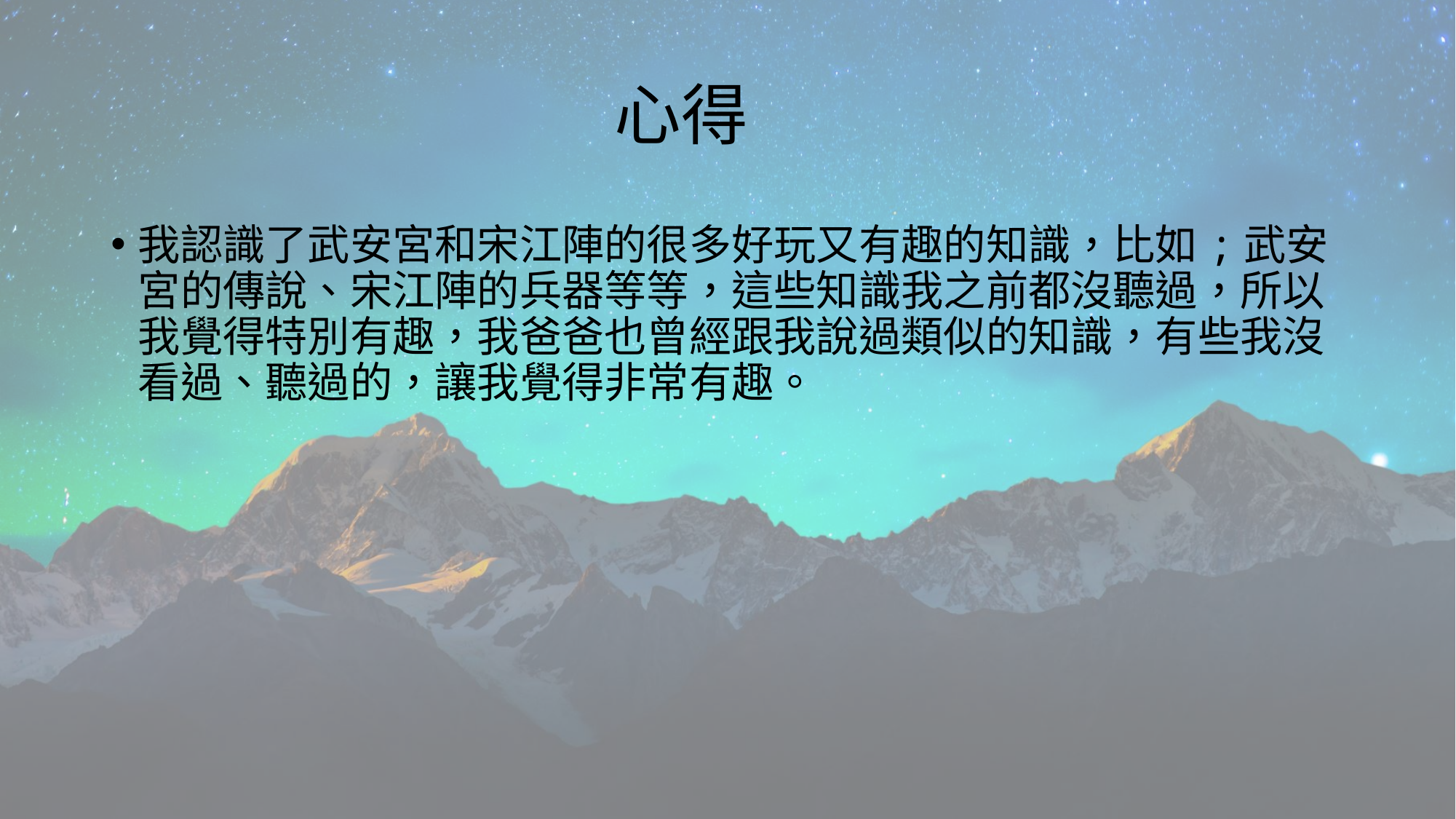

# 心得
我認識了武安宮和宋江陣的很多好玩又有趣的知識，比如;武安宮的傳說、宋江陣的兵器等等，這些知識我之前都沒聽過，所以我覺得特別有趣，我爸爸也曾經跟我說過類似的知識，有些我沒看過、聽過的，讓我覺得非常有趣。